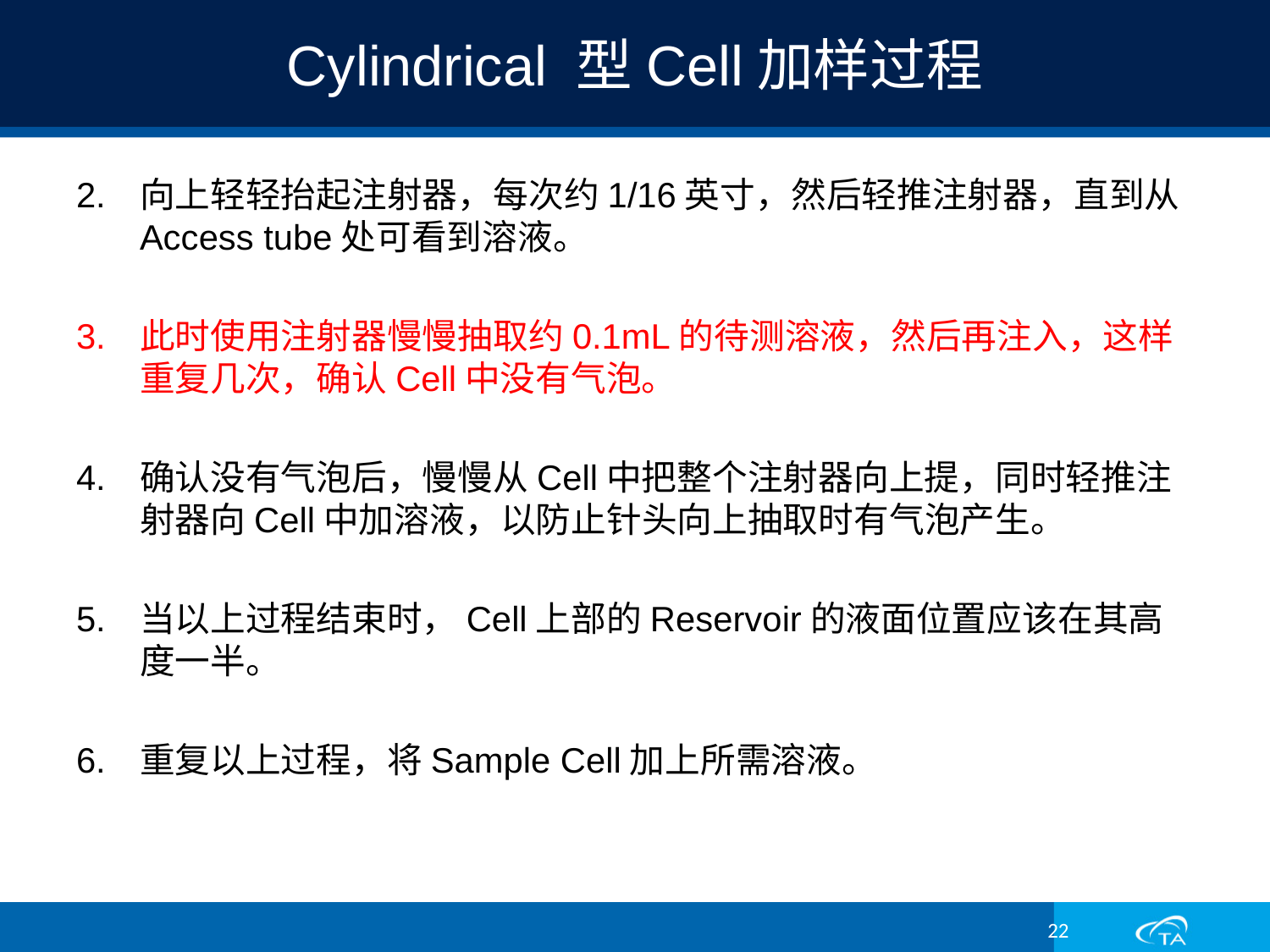

# Cylindrical 型Cell加样过程
向上轻轻抬起注射器，每次约1/16英寸，然后轻推注射器，直到从Access tube处可看到溶液。

此时使用注射器慢慢抽取约0.1mL的待测溶液，然后再注入，这样重复几次，确认Cell中没有气泡。

确认没有气泡后，慢慢从Cell中把整个注射器向上提，同时轻推注射器向Cell中加溶液，以防止针头向上抽取时有气泡产生。

当以上过程结束时，Cell上部的Reservoir的液面位置应该在其高度一半。

重复以上过程，将Sample Cell加上所需溶液。
22